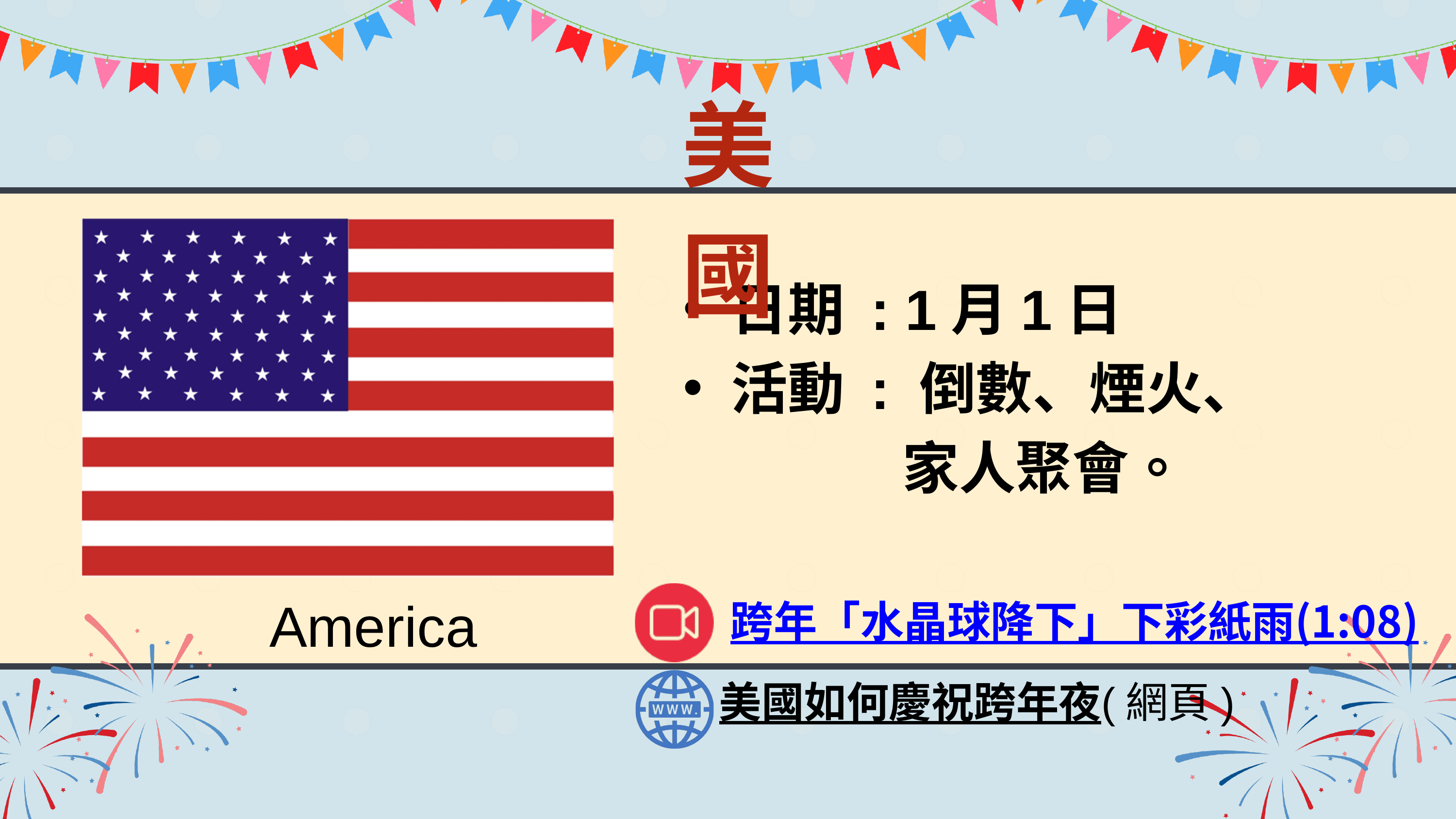

美國

日期 : 1月1日
活動 : 倒數、煙火、
                家人聚會。

America

跨年「水晶球降下」下彩紙雨(1:08)

美國如何慶祝跨年夜(網頁)